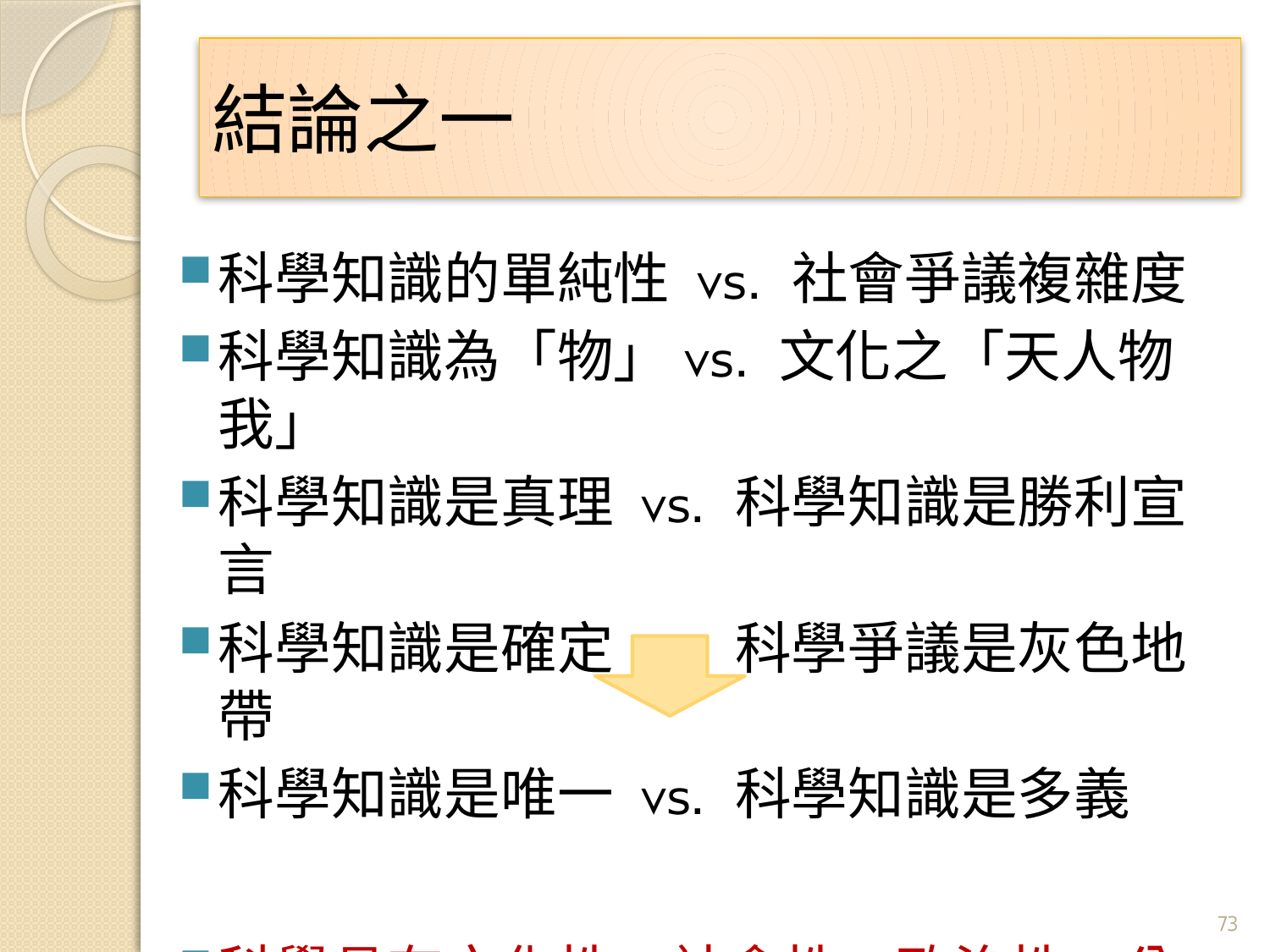

# 結論之一
科學知識的單純性 vs. 社會爭議複雜度
科學知識為「物」vs. 文化之「天人物我」
科學知識是真理 vs. 科學知識是勝利宣言
科學知識是確定 vs. 科學爭議是灰色地帶
科學知識是唯一 vs. 科學知識是多義

科學具有文化性、社會性、政治性、公共性。

73